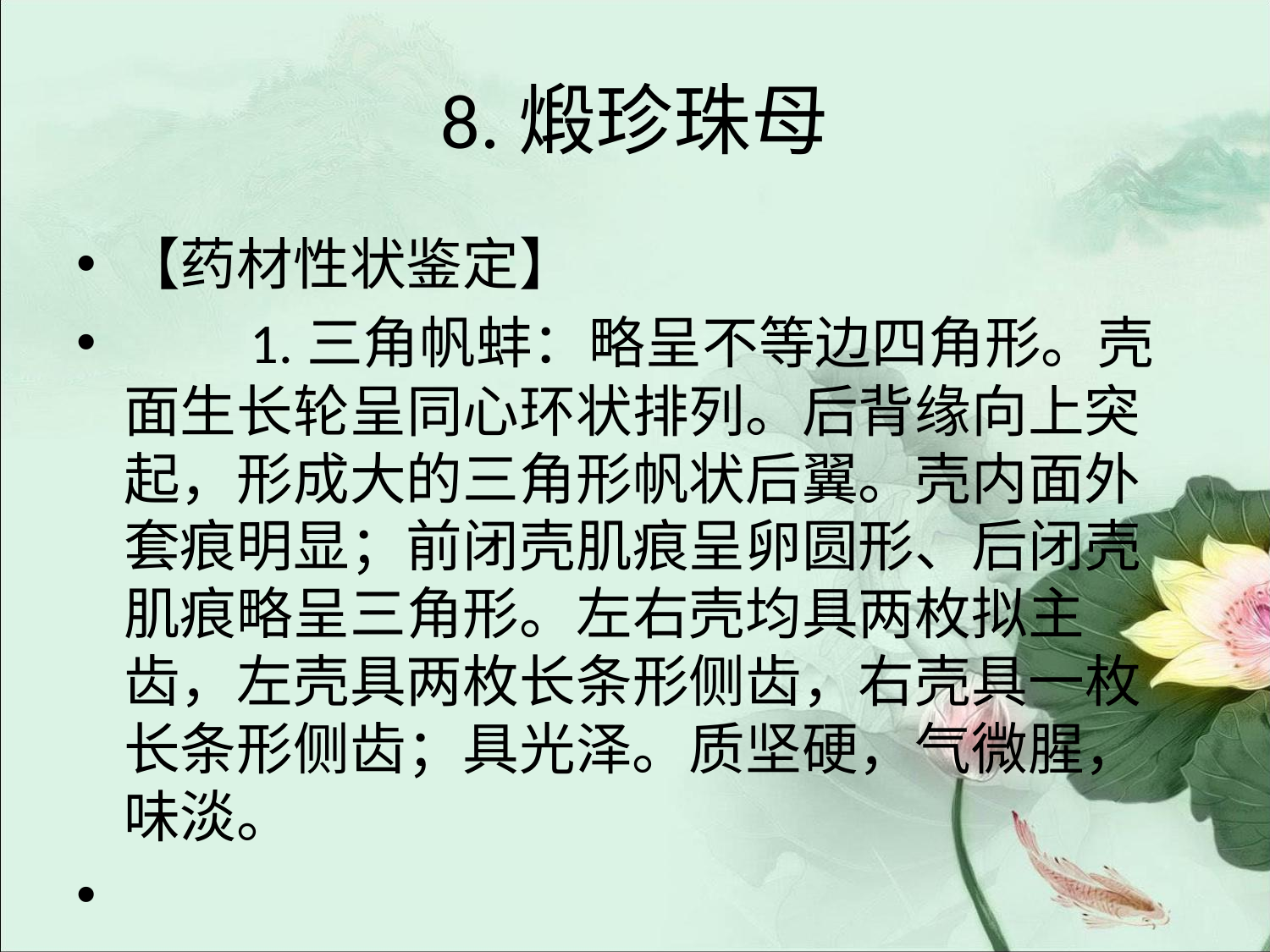

# 8.煅珍珠母
【药材性状鉴定】
　　1.三角帆蚌：略呈不等边四角形。壳面生长轮呈同心环状排列。后背缘向上突起，形成大的三角形帆状后翼。壳内面外套痕明显；前闭壳肌痕呈卵圆形、后闭壳肌痕略呈三角形。左右壳均具两枚拟主齿，左壳具两枚长条形侧齿，右壳具一枚长条形侧齿；具光泽。质坚硬，气微腥，味淡。